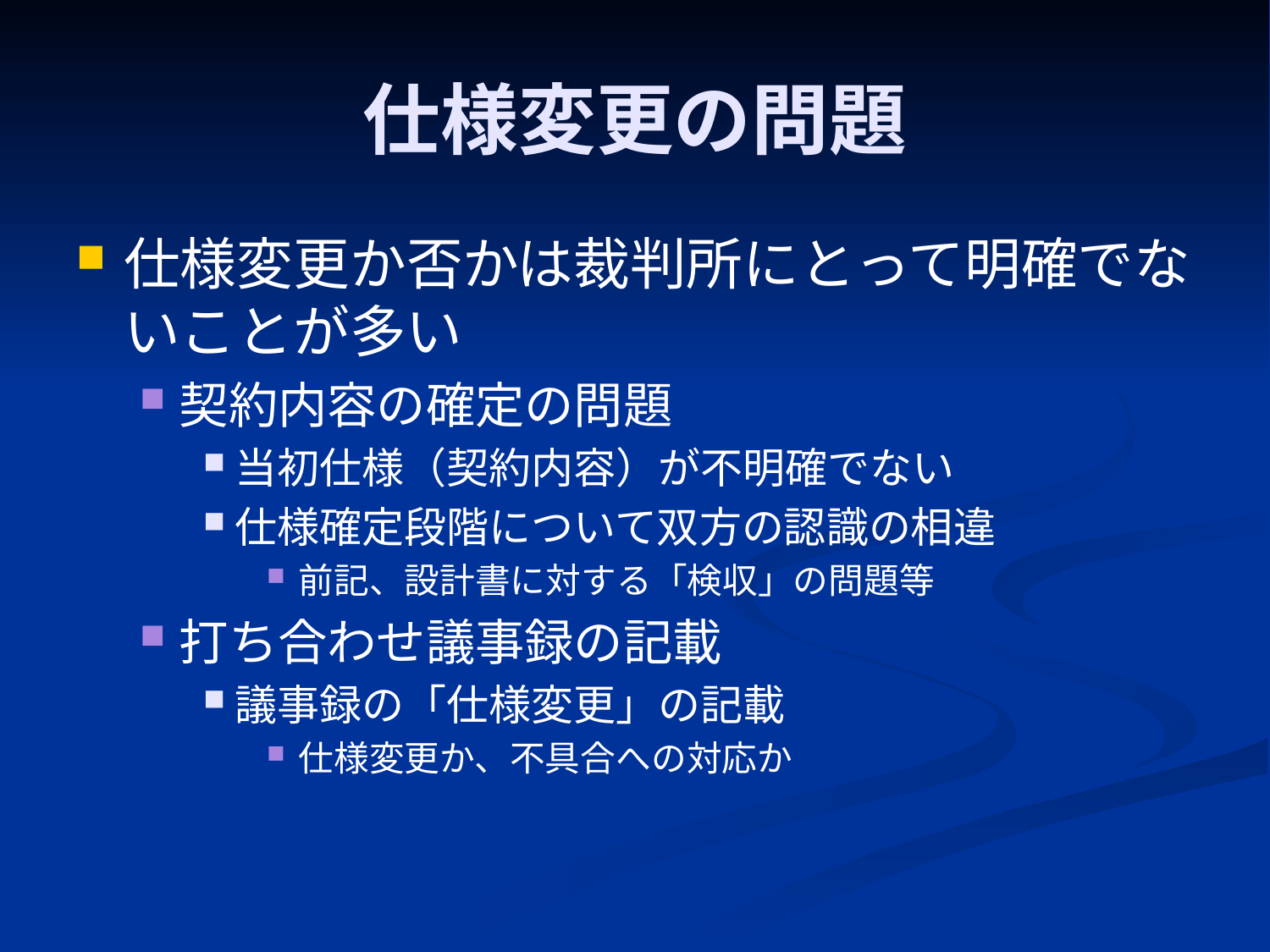

# 仕様変更の問題
仕様変更か否かは裁判所にとって明確でないことが多い
契約内容の確定の問題
当初仕様（契約内容）が不明確でない
仕様確定段階について双方の認識の相違
前記、設計書に対する「検収」の問題等
打ち合わせ議事録の記載
議事録の「仕様変更」の記載
仕様変更か、不具合への対応か